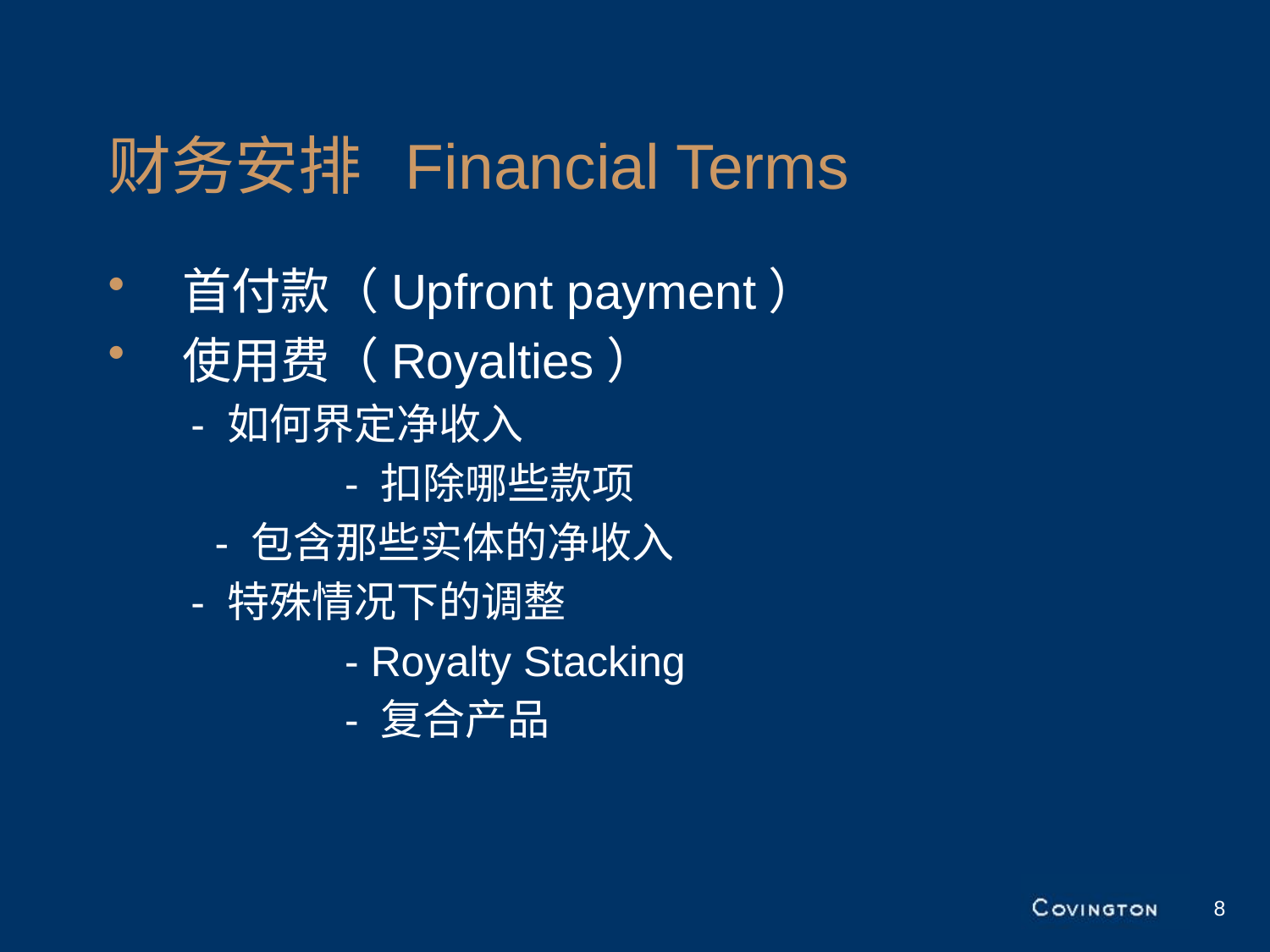

# 财务安排  Financial Terms
首付款（Upfront payment）
使用费（Royalties）
       - 如何界定净收入
		   - 扣除哪些款项
         - 包含那些实体的净收入
       - 特殊情况下的调整
		   - Royalty Stacking
		   - 复合产品

8